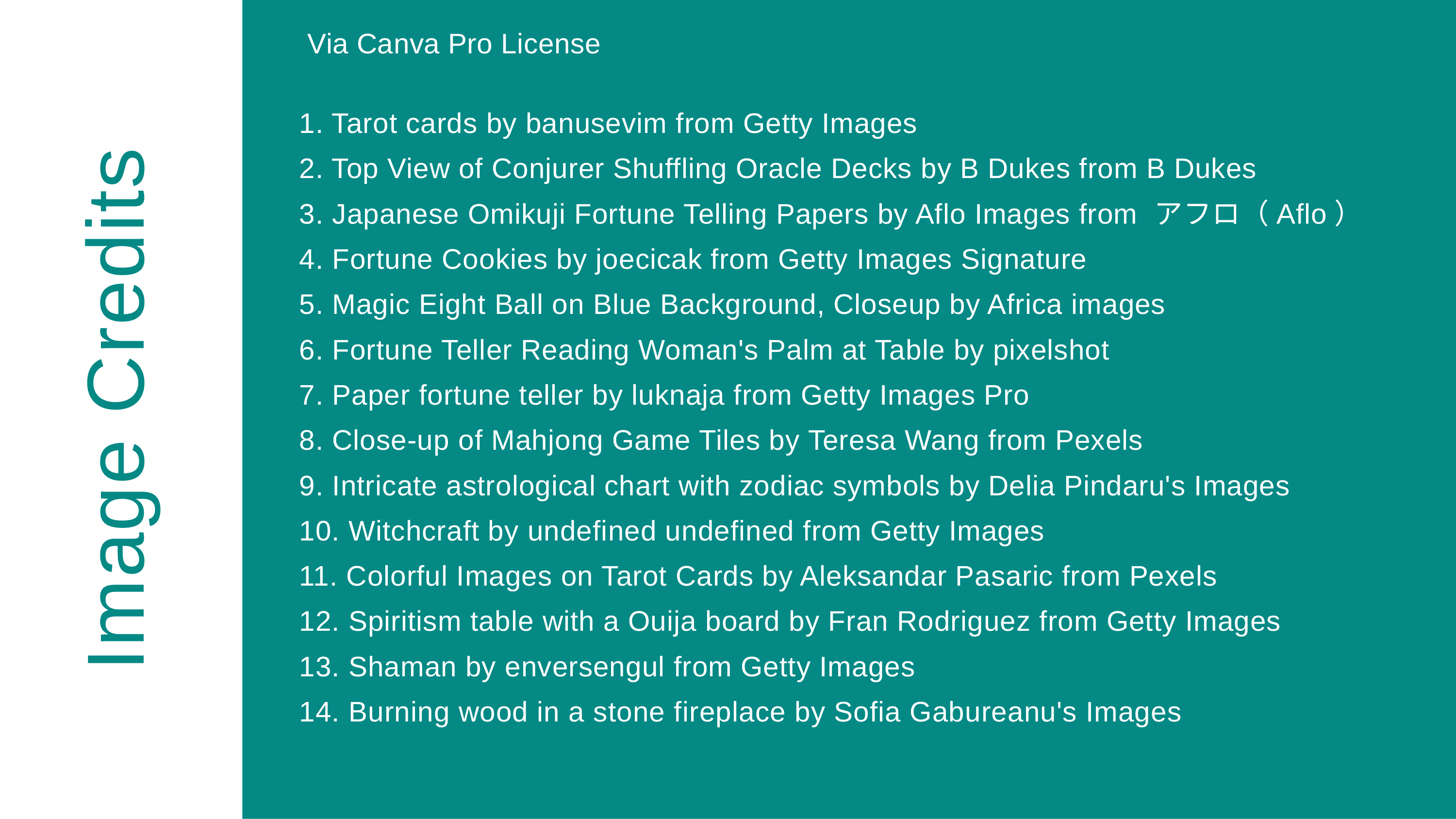

Via Canva Pro License
1. Tarot cards by banusevim from Getty Images
2. Top View of Conjurer Shuffling Oracle Decks by B Dukes from B Dukes
3. Japanese Omikuji Fortune Telling Papers by Aflo Images from アフロ（Aflo）
4. Fortune Cookies by joecicak from Getty Images Signature
5. Magic Eight Ball on Blue Background, Closeup by Africa images
6. Fortune Teller Reading Woman's Palm at Table by pixelshot
7. Paper fortune teller by luknaja from Getty Images Pro
8. Close-up of Mahjong Game Tiles by Teresa Wang from Pexels
9. Intricate astrological chart with zodiac symbols by Delia Pindaru's Images
10. Witchcraft by undefined undefined from Getty Images
11. Colorful Images on Tarot Cards by Aleksandar Pasaric from Pexels
12. Spiritism table with a Ouija board by Fran Rodriguez from Getty Images
13. Shaman by enversengul from Getty Images
14. Burning wood in a stone fireplace by Sofia Gabureanu's Images
Image Credits